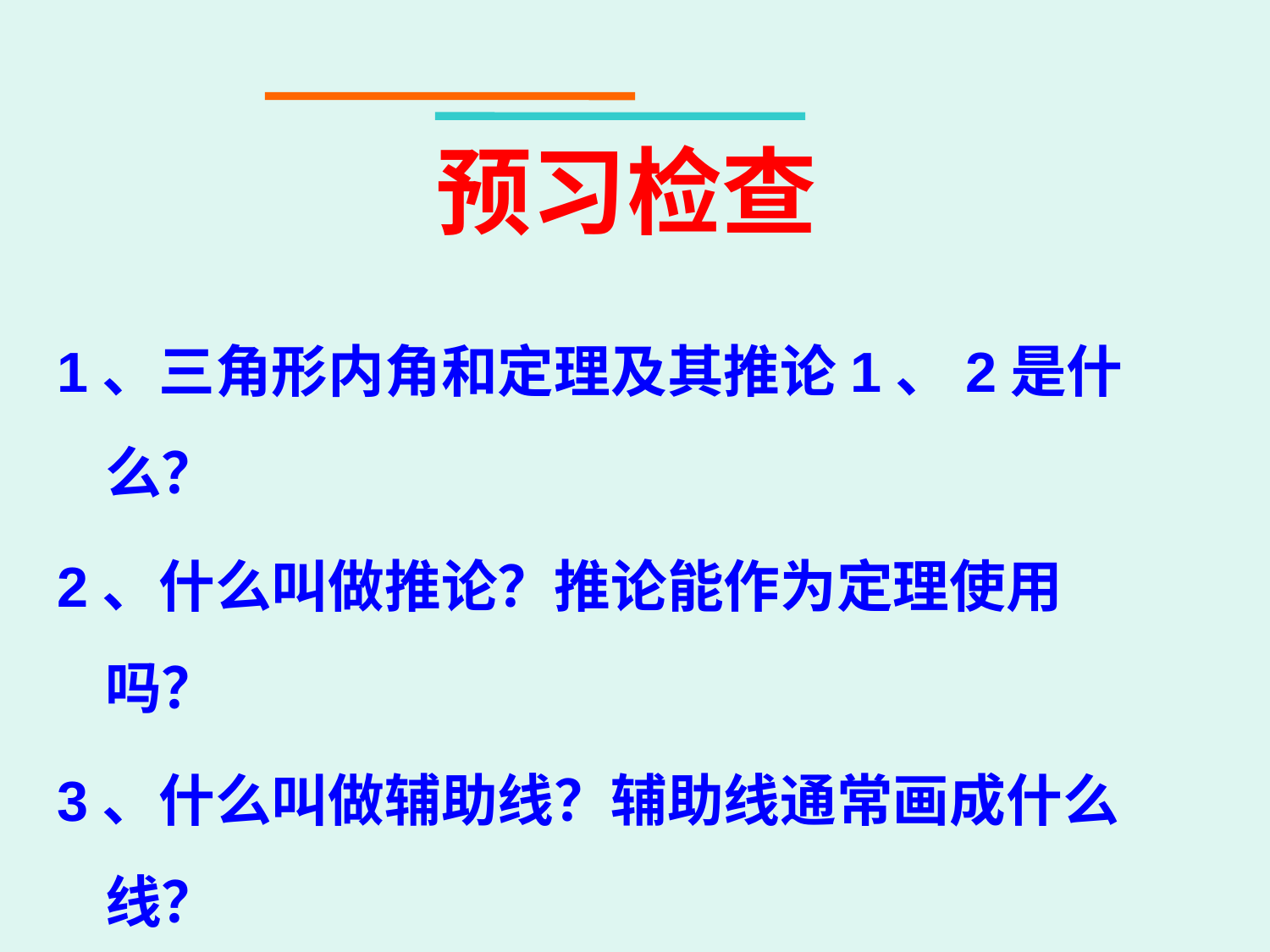

# 预习检查
1、三角形内角和定理及其推论1、2是什么？
2、什么叫做推论？推论能作为定理使用吗？
3、什么叫做辅助线？辅助线通常画成什么线？